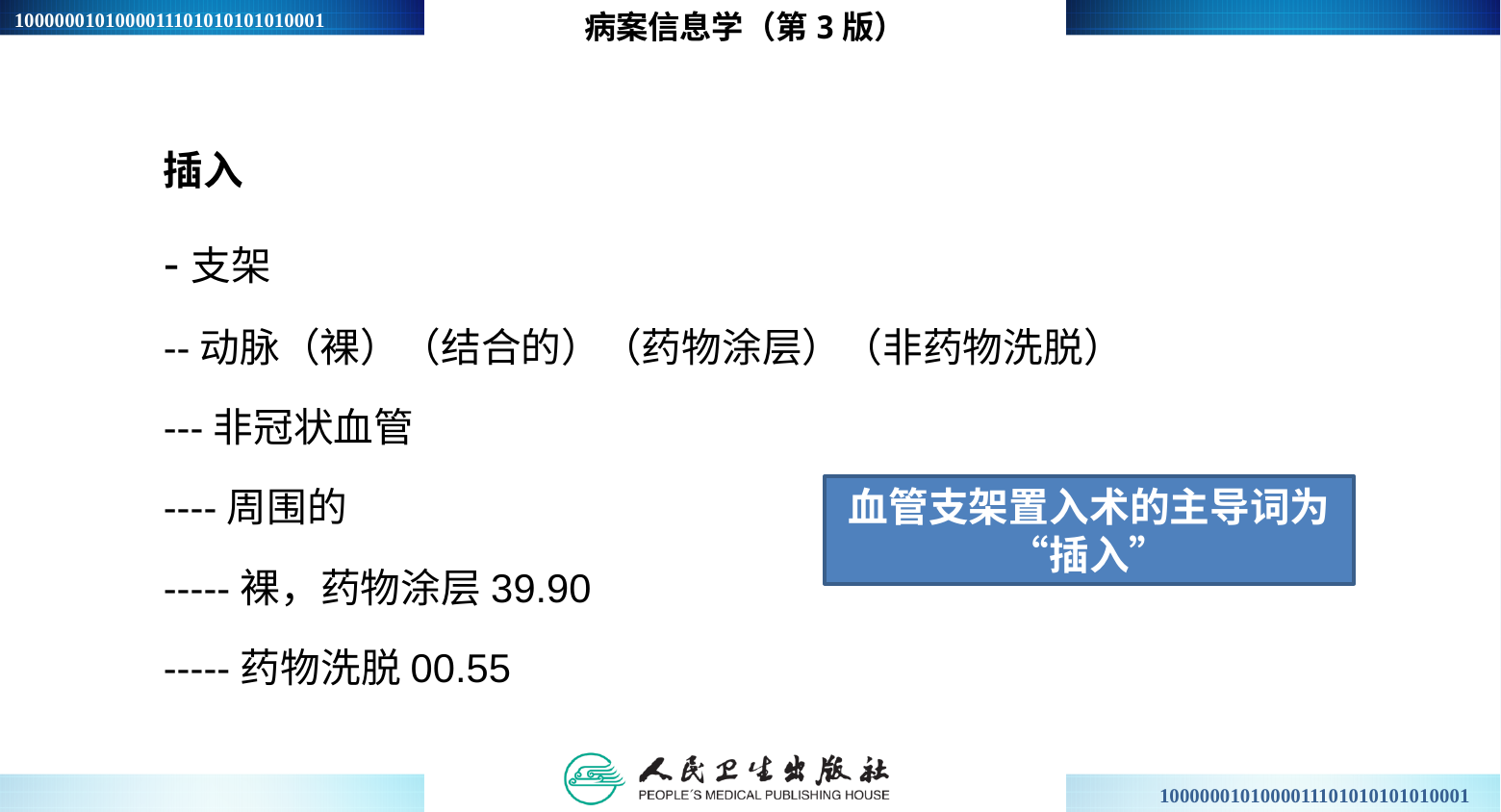

病案信息学（第3版）
插入
-支架
--动脉（裸）（结合的）（药物涂层）（非药物洗脱）
---非冠状血管
----周围的
-----裸，药物涂层39.90
-----药物洗脱00.55
血管支架置入术的主导词为“插入”